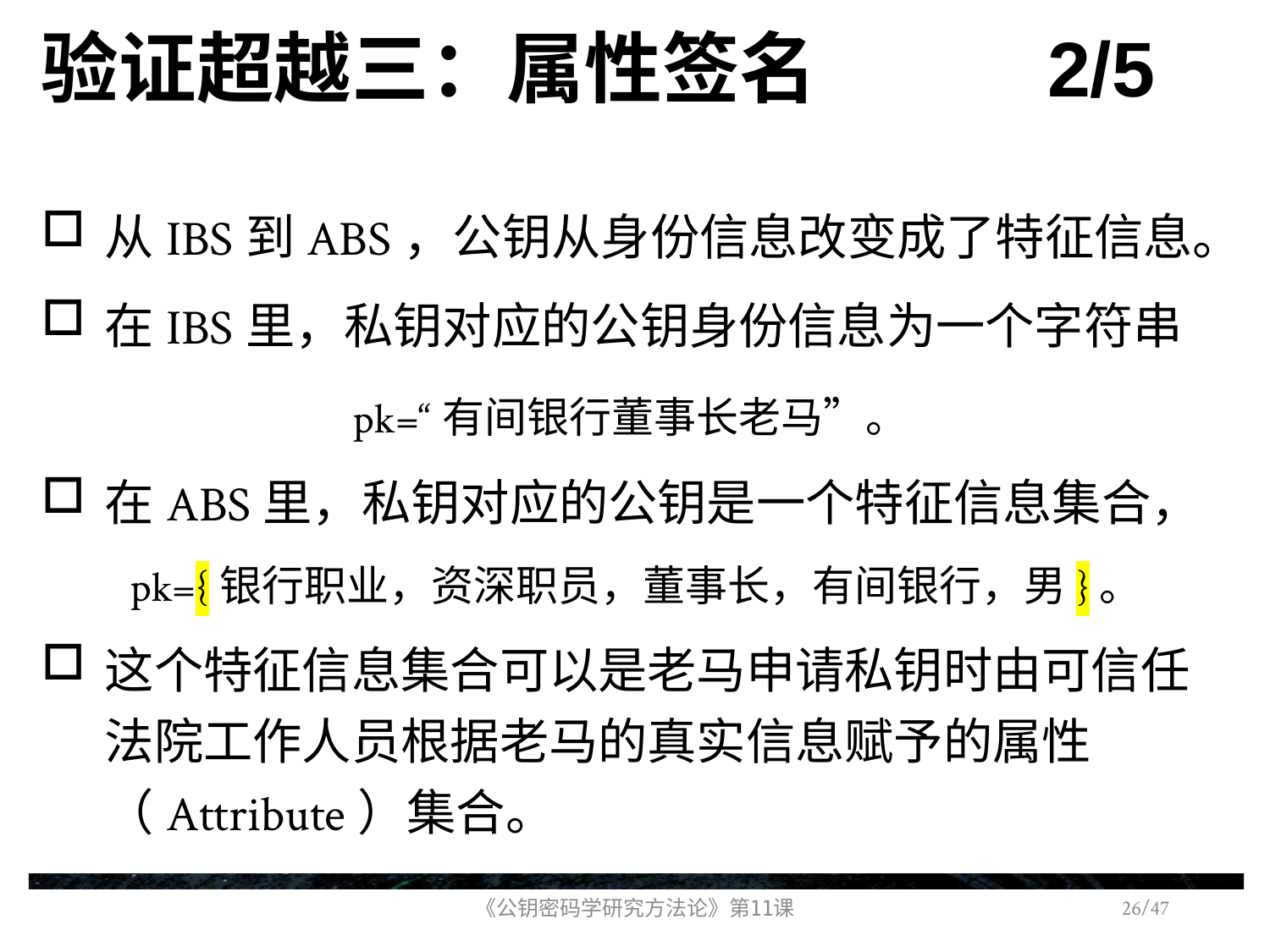

# 验证超越三：属性签名            2/5
从IBS到ABS，公钥从身份信息改变成了特征信息。
在IBS里，私钥对应的公钥身份信息为一个字符串
pk=“有间银行董事长老马”。
在ABS里，私钥对应的公钥是一个特征信息集合，
pk={银行职业，资深职员，董事长，有间银行，男}。
这个特征信息集合可以是老马申请私钥时由可信任法院工作人员根据老马的真实信息赋予的属性（Attribute）集合。
《公钥密码学研究方法论》第11课
26/47